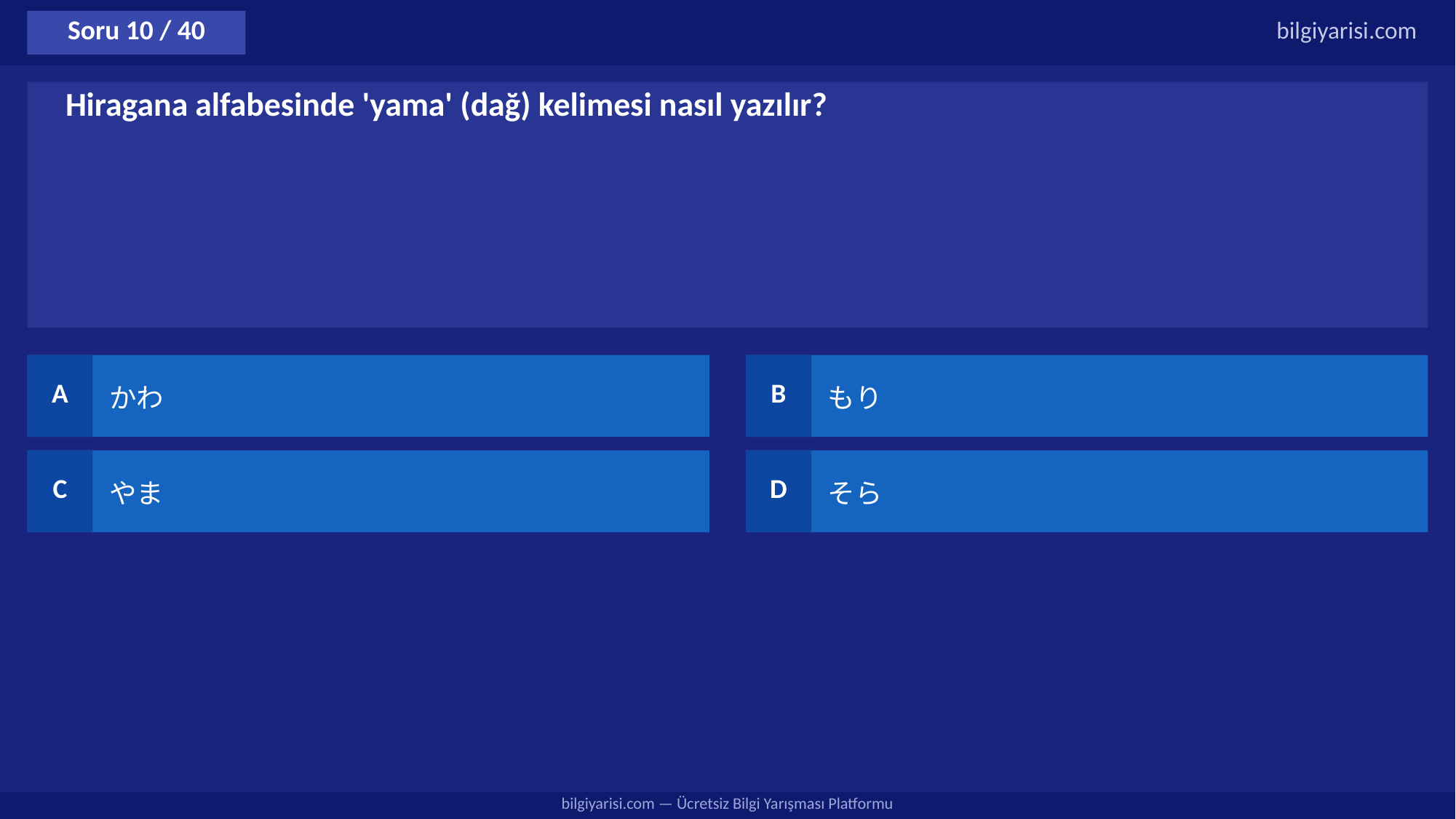

Soru 10 / 40
bilgiyarisi.com

Hiragana alfabesinde 'yama' (dağ) kelimesi nasıl yazılır?

A
かわ

B
もり

C
やま

D
そら
bilgiyarisi.com — Ücretsiz Bilgi Yarışması Platformu